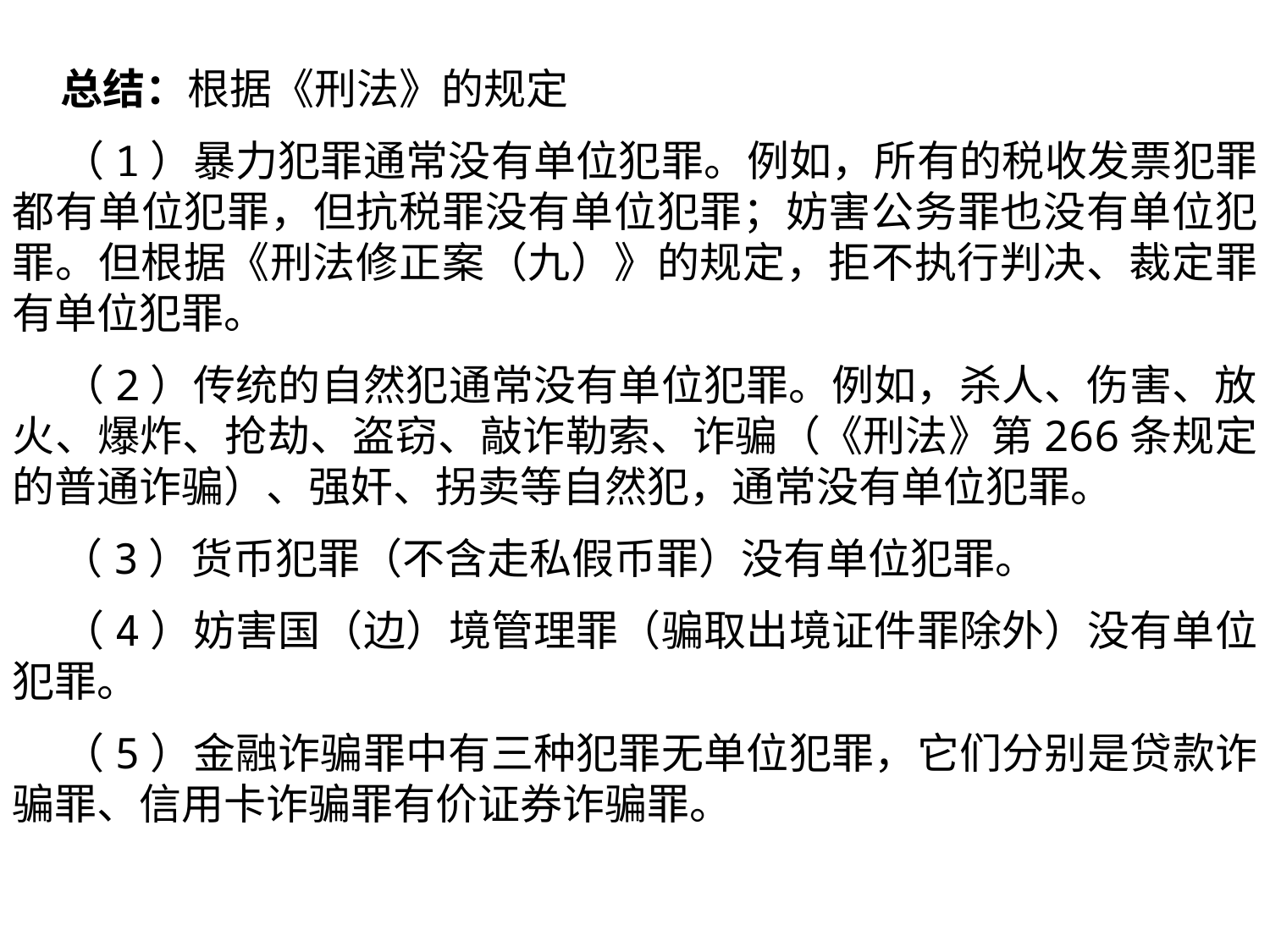

总结：根据《刑法》的规定

    （1）暴力犯罪通常没有单位犯罪。例如，所有的税收发票犯罪都有单位犯罪，但抗税罪没有单位犯罪；妨害公务罪也没有单位犯罪。但根据《刑法修正案（九）》的规定，拒不执行判决、裁定罪有单位犯罪。

    （2）传统的自然犯通常没有单位犯罪。例如，杀人、伤害、放火、爆炸、抢劫、盗窃、敲诈勒索、诈骗（《刑法》第266条规定的普通诈骗）、强奸、拐卖等自然犯，通常没有单位犯罪。

    （3）货币犯罪（不含走私假币罪）没有单位犯罪。

    （4）妨害国（边）境管理罪（骗取出境证件罪除外）没有单位犯罪。

    （5）金融诈骗罪中有三种犯罪无单位犯罪，它们分别是贷款诈骗罪、信用卡诈骗罪有价证券诈骗罪。